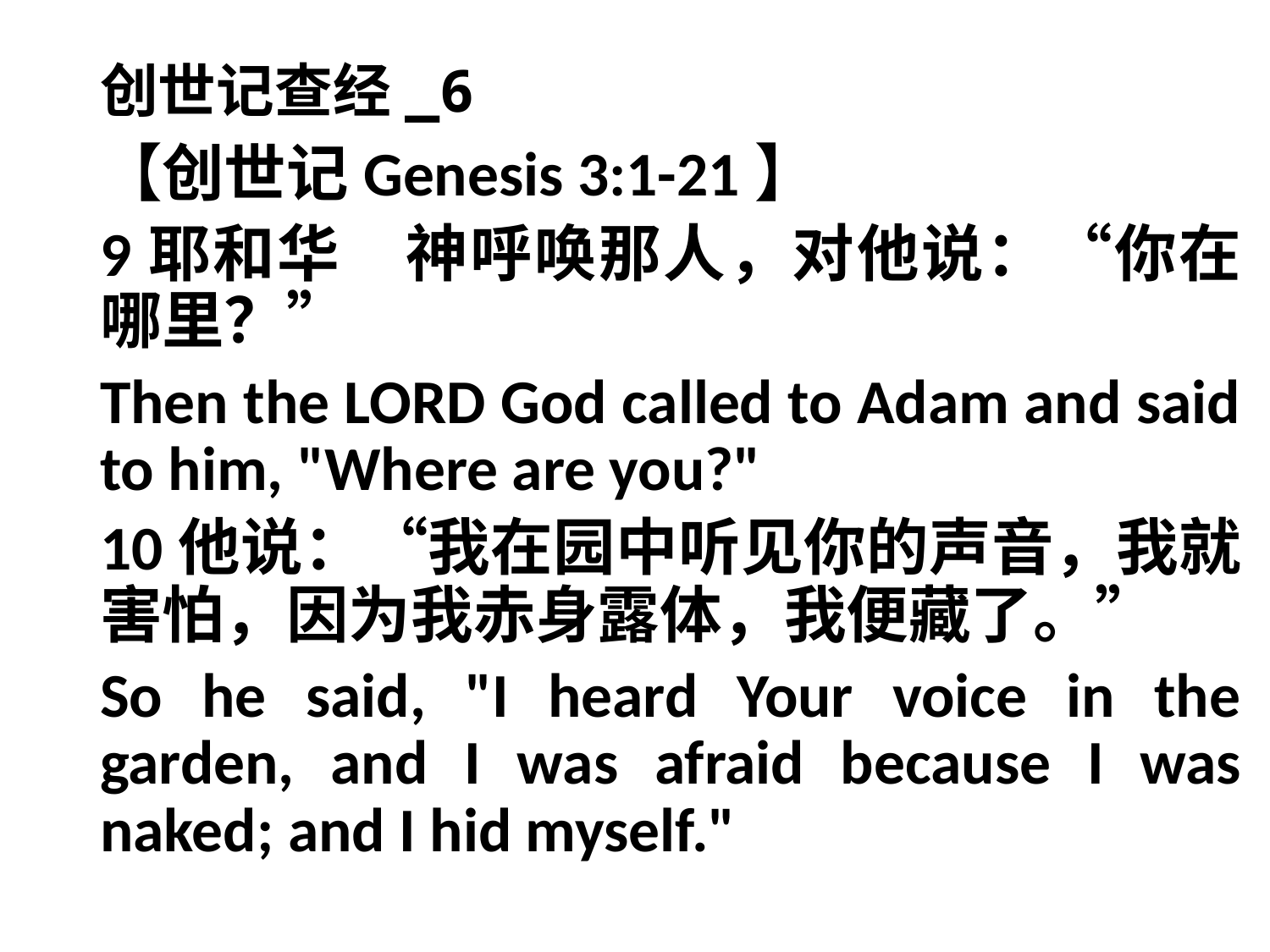

# 创世记查经_6
【创世记Genesis 3:1-21】
9耶和华　神呼唤那人，对他说：“你在哪里？”
Then the LORD God called to Adam and said to him, "Where are you?"
10他说：“我在园中听见你的声音，我就害怕，因为我赤身露体，我便藏了。”
So he said, "I heard Your voice in the garden, and I was afraid because I was naked; and I hid myself."